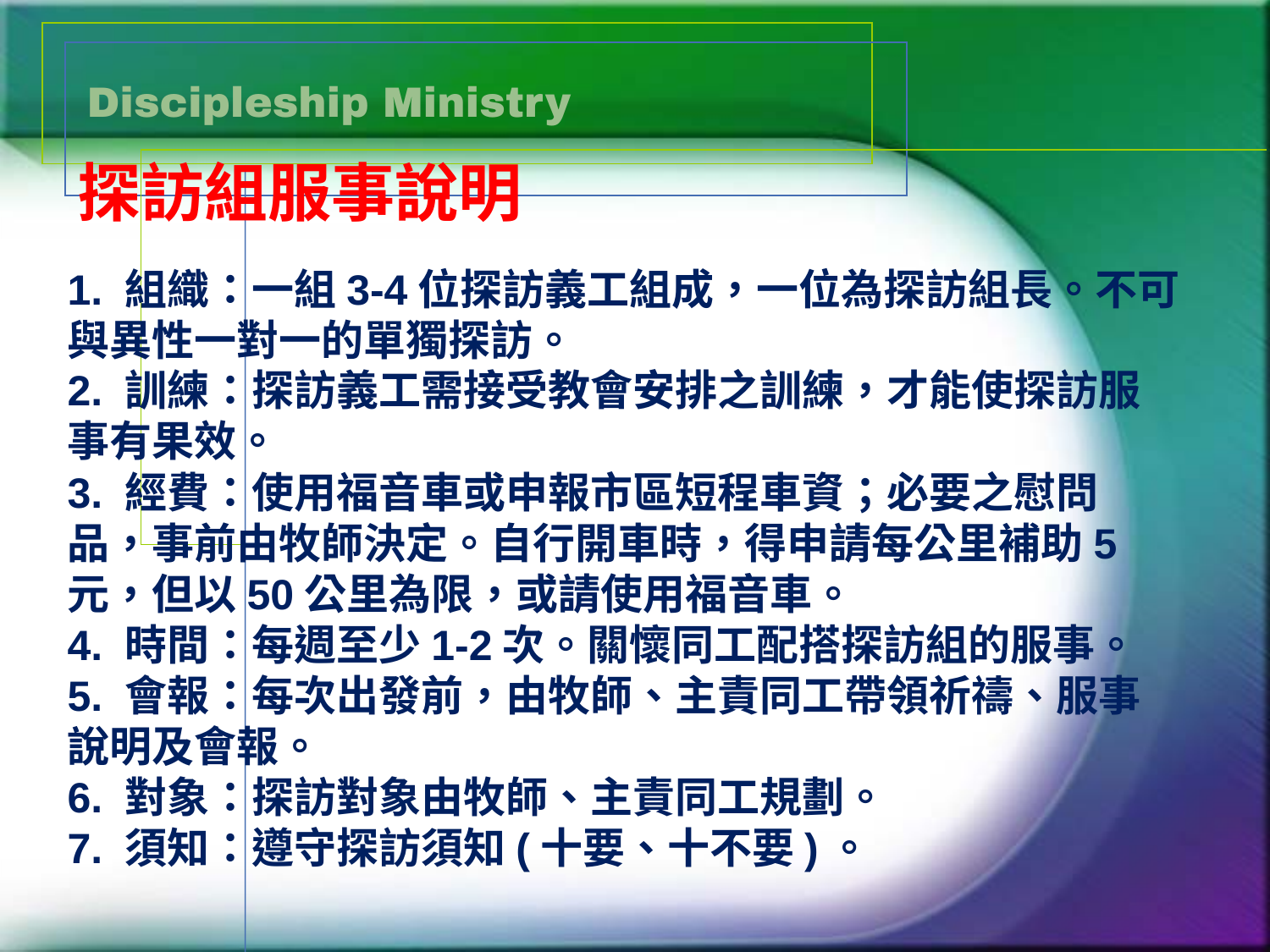

# Discipleship Ministry
探訪組服事說明
1. 組織：一組3-4位探訪義工組成，一位為探訪組長。不可與異性一對一的單獨探訪。
2. 訓練：探訪義工需接受教會安排之訓練，才能使探訪服事有果效。
3. 經費：使用福音車或申報市區短程車資；必要之慰問品，事前由牧師決定。自行開車時，得申請每公里補助5元，但以50公里為限，或請使用福音車。
4. 時間：每週至少1-2次。關懷同工配搭探訪組的服事。
5. 會報：每次出發前，由牧師、主責同工帶領祈禱、服事說明及會報。
6. 對象：探訪對象由牧師、主責同工規劃。
7. 須知：遵守探訪須知(十要、十不要)。